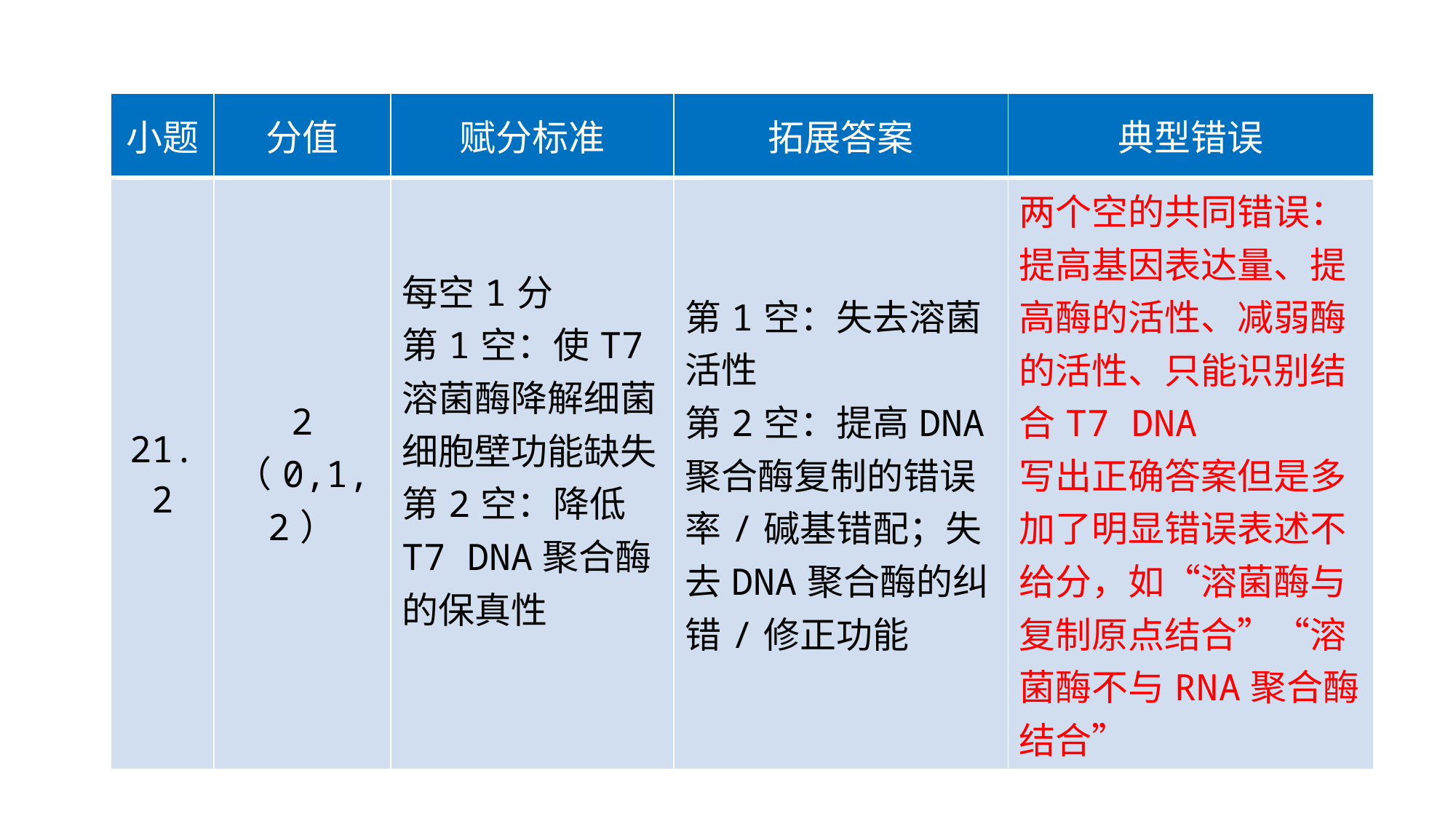

| 小题 | 分值 | 赋分标准 | 拓展答案 | 典型错误 |
| --- | --- | --- | --- | --- |
| 21.2 | 2 （0,1,2） | 每空1分 第1空：使T7溶菌酶降解细菌细胞壁功能缺失 第2空：降低T7 DNA聚合酶的保真性 | 第1空：失去溶菌活性 第2空：提高DNA聚合酶复制的错误率/碱基错配；失去DNA聚合酶的纠错/修正功能 | 两个空的共同错误：提高基因表达量、提高酶的活性、减弱酶的活性、只能识别结合T7 DNA 写出正确答案但是多加了明显错误表述不给分，如“溶菌酶与复制原点结合”“溶菌酶不与RNA聚合酶结合” |